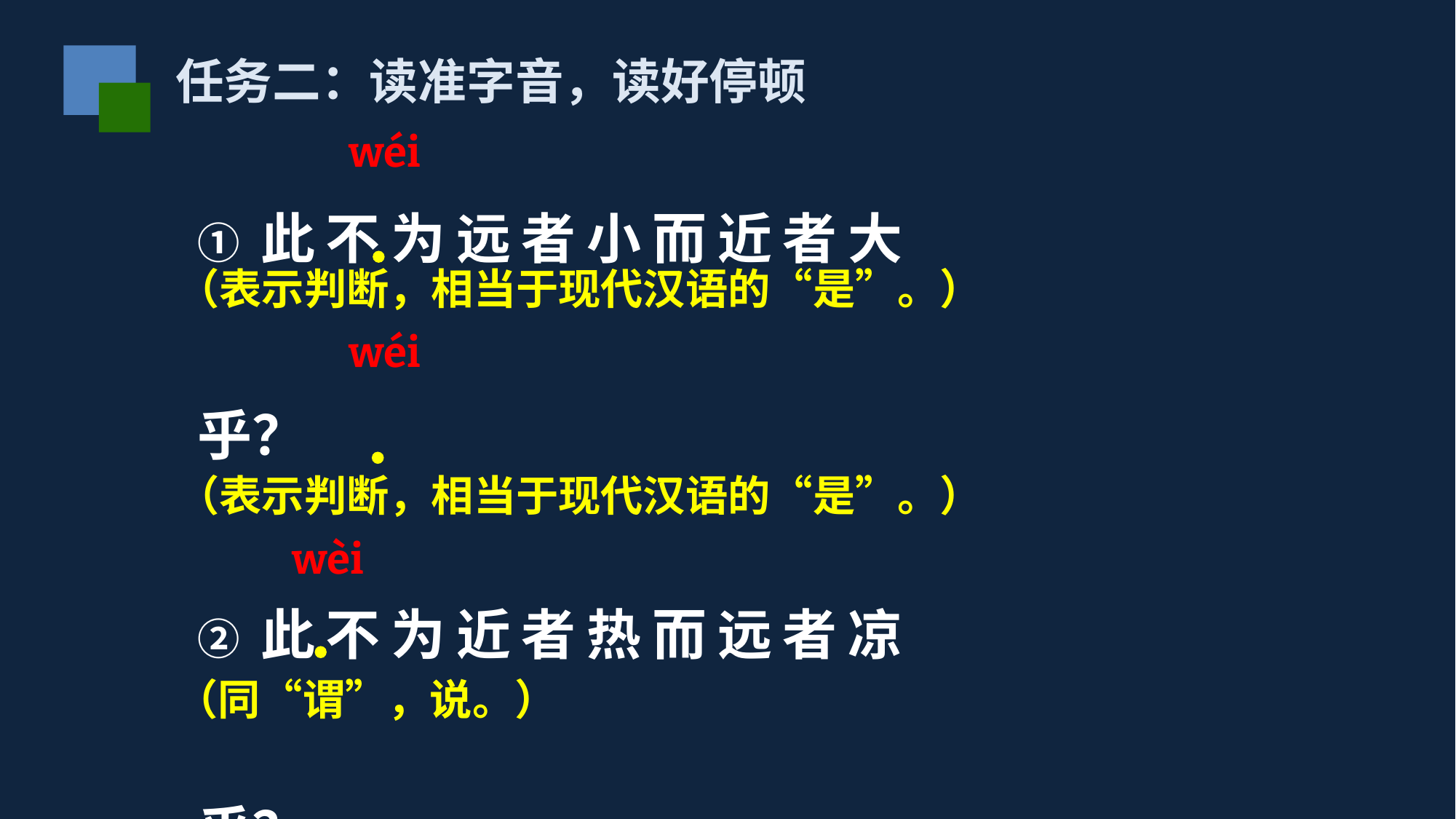

任务二：读准字音，读好停顿
①此不为远者小而近者大乎？
②此不为近者热而远者凉乎？
③孰为汝多知乎？
wéi

（表示判断，相当于现代汉语的“是”。）
wéi

（表示判断，相当于现代汉语的“是”。）
wèi

（同“谓”，说。）